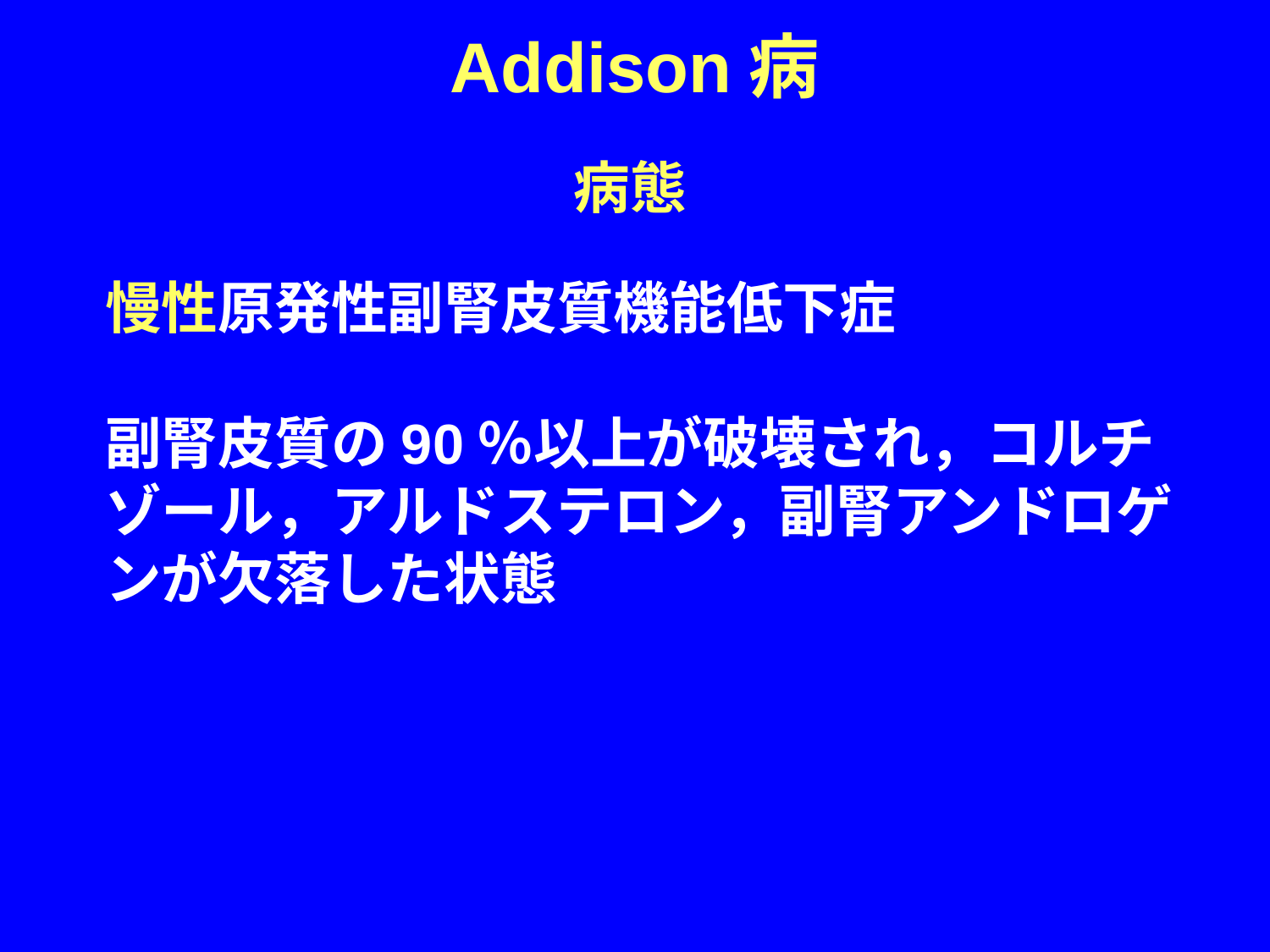

Addison病
病態
慢性原発性副腎皮質機能低下症

副腎皮質の90％以上が破壊され，コルチゾール，アルドステロン，副腎アンドロゲンが欠落した状態